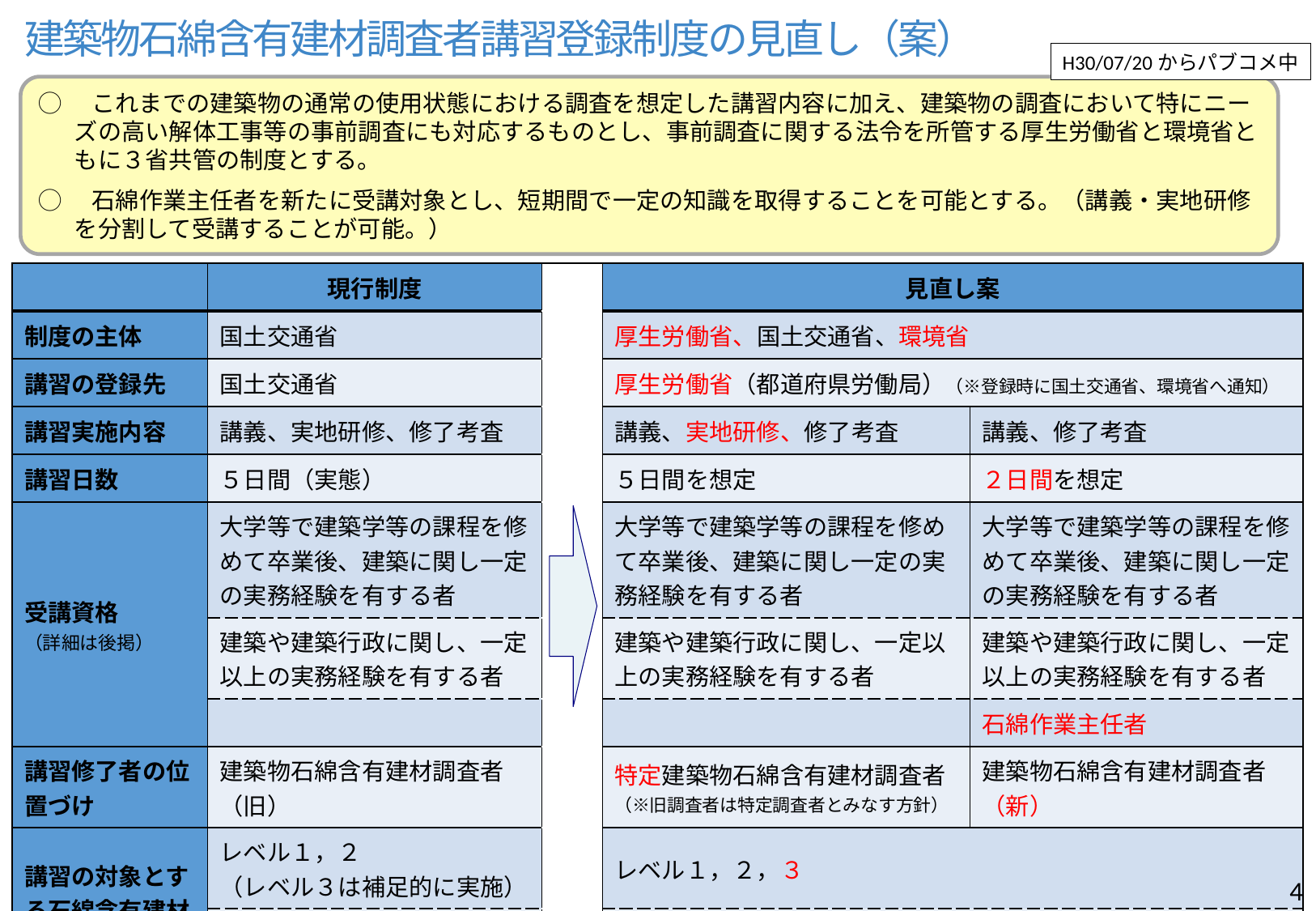

# 建築物石綿含有建材調査者講習登録制度の見直し（案）

H30/07/20からパブコメ中
◯　これまでの建築物の通常の使用状態における調査を想定した講習内容に加え、建築物の調査において特にニーズの高い解体工事等の事前調査にも対応するものとし、事前調査に関する法令を所管する厚生労働省と環境省ともに３省共管の制度とする。
◯　石綿作業主任者を新たに受講対象とし、短期間で一定の知識を取得することを可能とする。（講義・実地研修を分割して受講することが可能。）
|  | 現行制度 |  | 見直し案 |  |
| --- | --- | --- | --- | --- |
| 制度の主体 | 国土交通省 |  | 厚生労働省、国土交通省、環境省 |  |
| 講習の登録先 | 国土交通省 |  | 厚生労働省（都道府県労働局）（※登録時に国土交通省、環境省へ通知） |  |
| 講習実施内容 | 講義、実地研修、修了考査 |  | 講義、実地研修、修了考査 | 講義、修了考査 |
| 講習日数 | ５日間（実態） |  | ５日間を想定 | ２日間を想定 |
| 受講資格 （詳細は後掲） | 大学等で建築学等の課程を修めて卒業後、建築に関し一定の実務経験を有する者 |  | 大学等で建築学等の課程を修めて卒業後、建築に関し一定の実務経験を有する者 | 大学等で建築学等の課程を修めて卒業後、建築に関し一定の実務経験を有する者 |
|  | 建築や建築行政に関し、一定以上の実務経験を有する者 |  | 建築や建築行政に関し、一定以上の実務経験を有する者 | 建築や建築行政に関し、一定以上の実務経験を有する者 |
|  |  |  |  | 石綿作業主任者 |
| 講習修了者の位置づけ | 建築物石綿含有建材調査者（旧） |  | 特定建築物石綿含有建材調査者 （※旧調査者は特定調査者とみなす方針） | 建築物石綿含有建材調査者（新） |
| 講習の対象とする石綿含有建材 | レベル１，２ （レベル３は補足的に実施） |  | レベル１，２，３ |  |
|  | 通常の使用状態を想定 |  | 通常の使用状態及び法令に基づく解体等工事の事前調査を想定 |  |

4
4